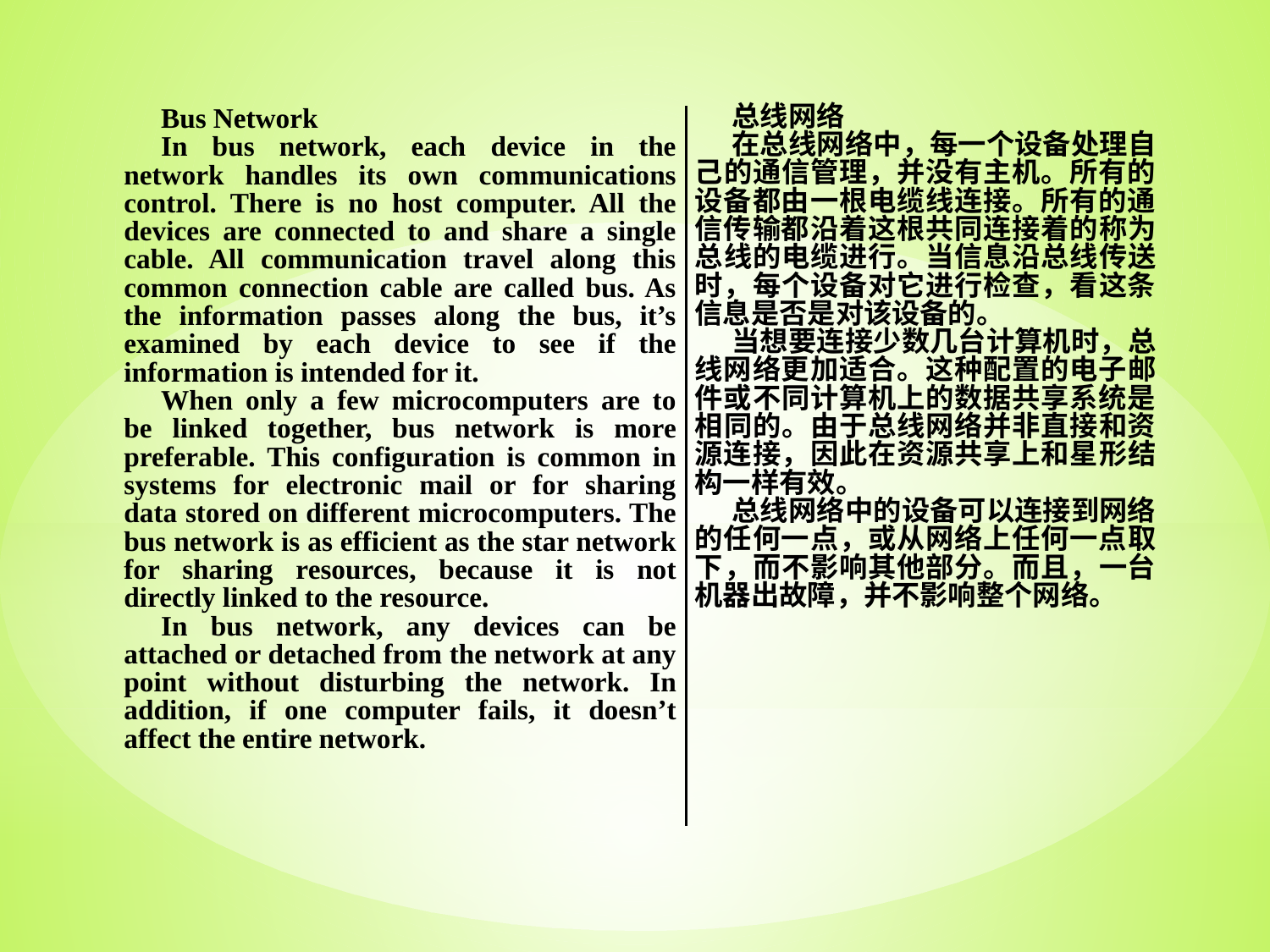

| Bus Network In bus network, each device in the network handles its own communications control. There is no host computer. All the devices are connected to and share a single cable. All communication travel along this common connection cable are called bus. As the information passes along the bus, it’s examined by each device to see if the information is intended for it. When only a few microcomputers are to be linked together, bus network is more preferable. This configuration is common in systems for electronic mail or for sharing data stored on different microcomputers. The bus network is as efficient as the star network for sharing resources, because it is not directly linked to the resource. In bus network, any devices can be attached or detached from the network at any point without disturbing the network. In addition, if one computer fails, it doesn’t affect the entire network. | 总线网络 在总线网络中，每一个设备处理自己的通信管理，并没有主机。所有的设备都由一根电缆线连接。所有的通信传输都沿着这根共同连接着的称为总线的电缆进行。当信息沿总线传送时，每个设备对它进行检查，看这条信息是否是对该设备的。 当想要连接少数几台计算机时，总线网络更加适合。这种配置的电子邮件或不同计算机上的数据共享系统是相同的。由于总线网络并非直接和资源连接，因此在资源共享上和星形结构一样有效。 总线网络中的设备可以连接到网络的任何一点，或从网络上任何一点取下，而不影响其他部分。而且，一台机器出故障，并不影响整个网络。 |
| --- | --- |